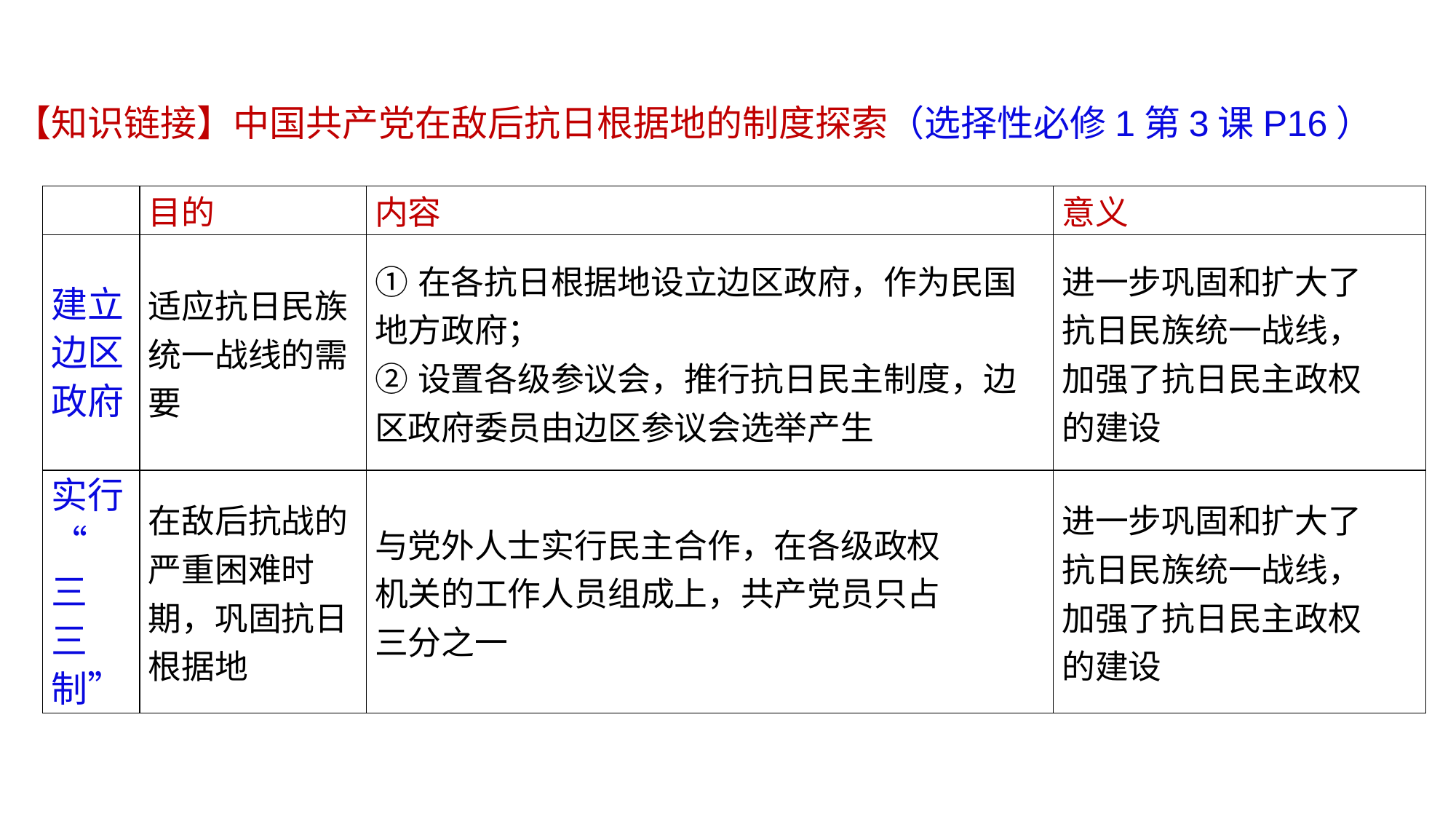

【知识链接】中国共产党在敌后抗日根据地的制度探索（选择性必修1第3课P16）

|  | 目的 | 内容 | 意义 |
| --- | --- | --- | --- |
| 建立 边区 政府 | 适应抗日民族统一战线的需要 | ①在各抗日根据地设立边区政府，作为民国地方政府； ②设置各级参议会，推行抗日民主制度，边区政府委员由边区参议会选举产生 | 进一步巩固和扩大了 抗日民族统一战线， 加强了抗日民主政权 的建设 |
| 实行 “三 三制” | 在敌后抗战的 严重困难时 期，巩固抗日 根据地 | 与党外人士实行民主合作，在各级政权 机关的工作人员组成上，共产党员只占 三分之一 | 进一步巩固和扩大了 抗日民族统一战线， 加强了抗日民主政权 的建设 |